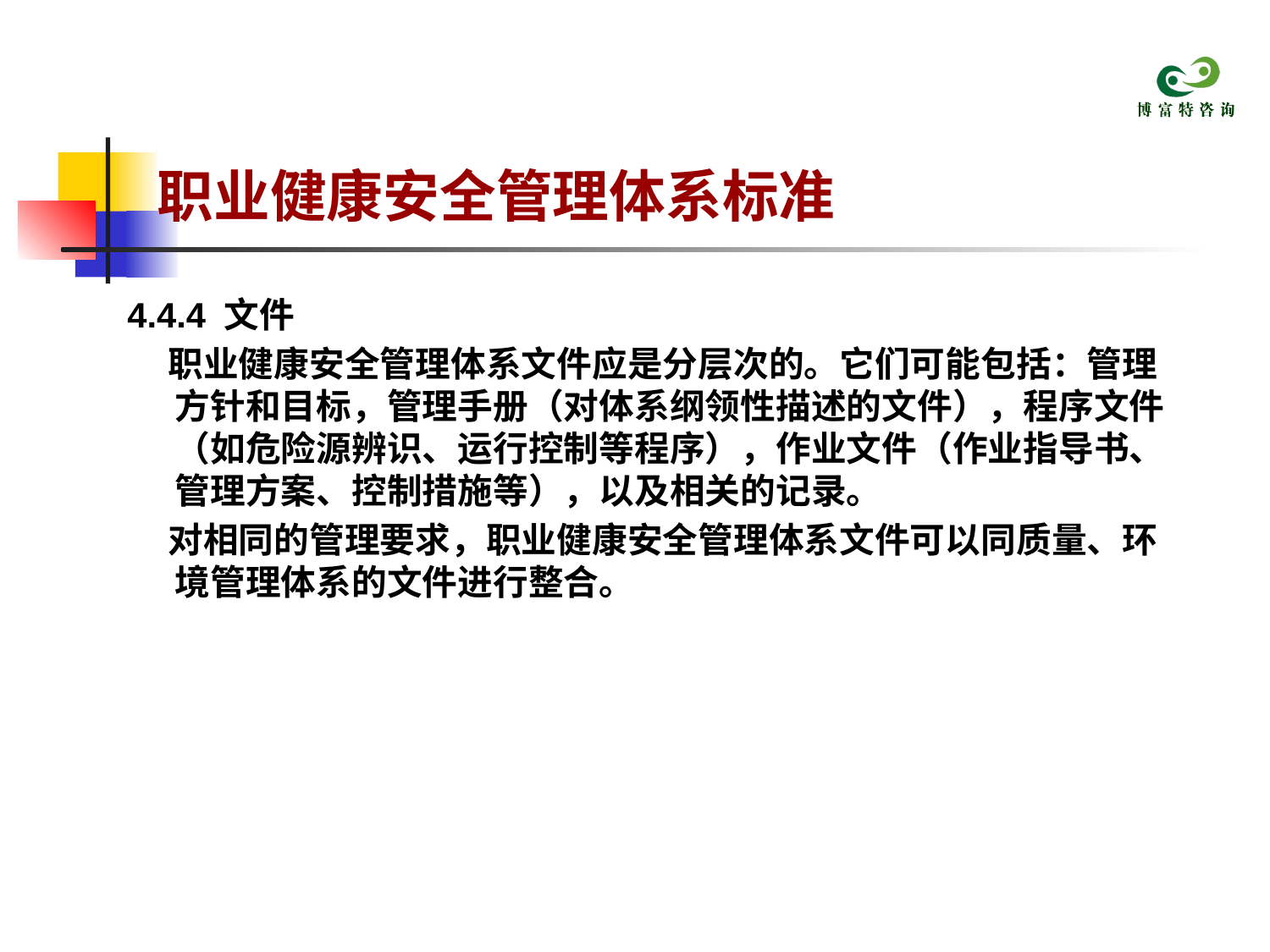

# 职业健康安全管理体系标准
4.4.4 文件
    职业健康安全管理体系文件应是分层次的。它们可能包括：管理方针和目标，管理手册（对体系纲领性描述的文件），程序文件（如危险源辨识、运行控制等程序），作业文件（作业指导书、管理方案、控制措施等），以及相关的记录。
    对相同的管理要求，职业健康安全管理体系文件可以同质量、环境管理体系的文件进行整合。
89